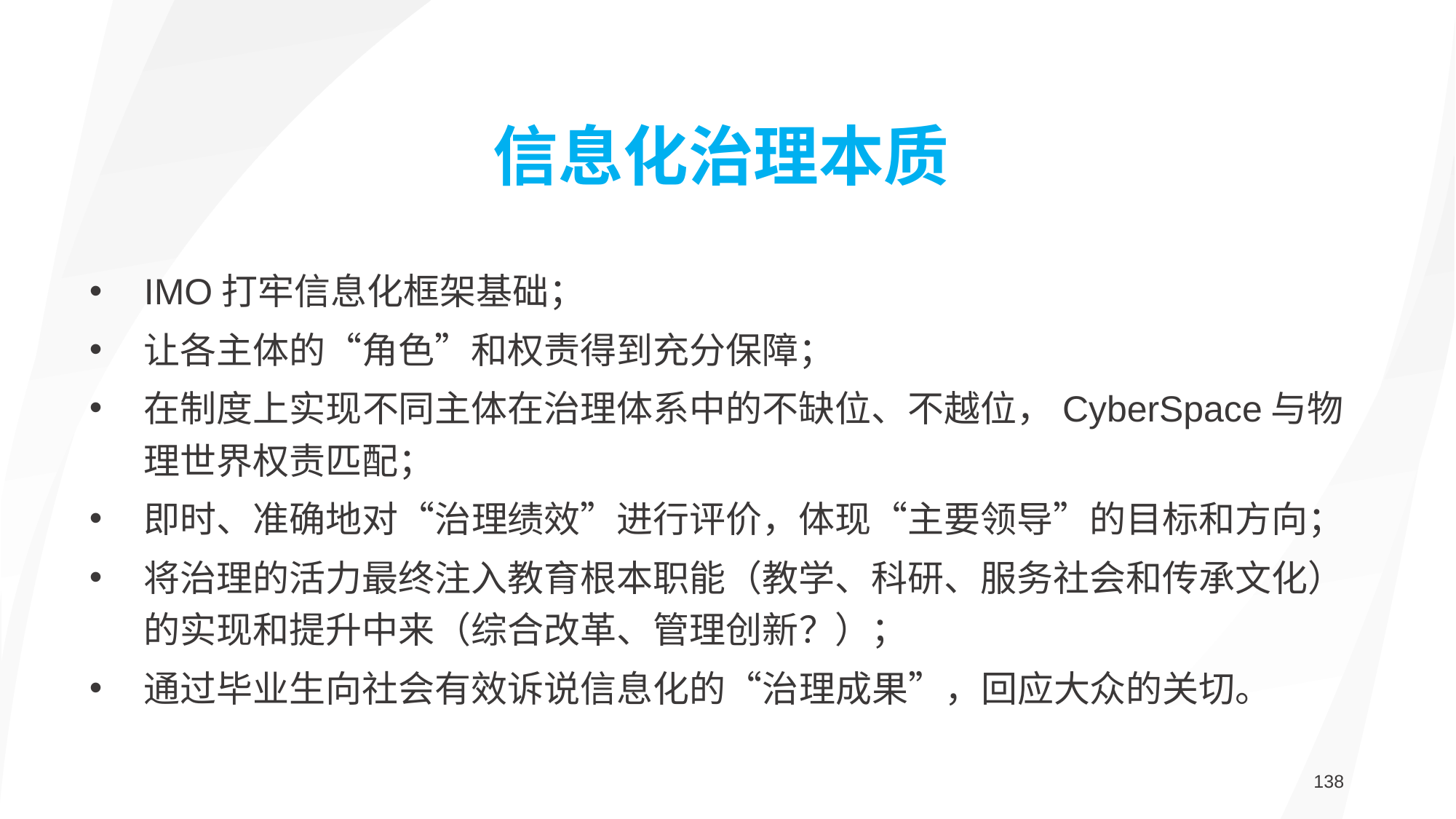

信息化治理本质
IMO打牢信息化框架基础；
让各主体的“角色”和权责得到充分保障；
在制度上实现不同主体在治理体系中的不缺位、不越位，CyberSpace与物理世界权责匹配；
即时、准确地对“治理绩效”进行评价，体现“主要领导”的目标和方向；
将治理的活力最终注入教育根本职能（教学、科研、服务社会和传承文化）的实现和提升中来（综合改革、管理创新？）；
通过毕业生向社会有效诉说信息化的“治理成果”，回应大众的关切。
138